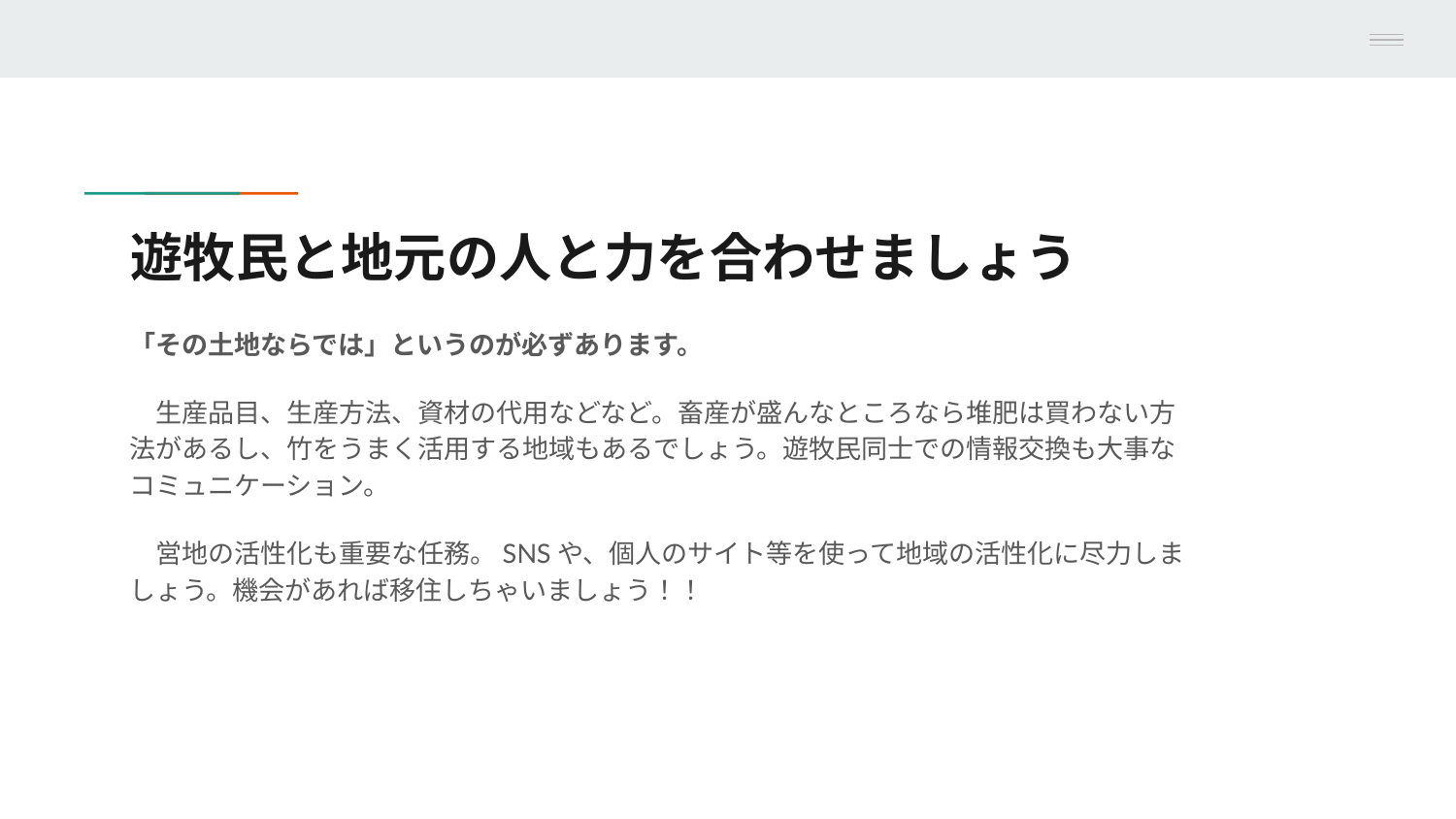

# 遊牧民と地元の人と力を合わせましょう
「その土地ならでは」というのが必ずあります。
　生産品目、生産方法、資材の代用などなど。畜産が盛んなところなら堆肥は買わない方法があるし、竹をうまく活用する地域もあるでしょう。遊牧民同士での情報交換も大事なコミュニケーション。
　営地の活性化も重要な任務。SNSや、個人のサイト等を使って地域の活性化に尽力しましょう。機会があれば移住しちゃいましょう！！